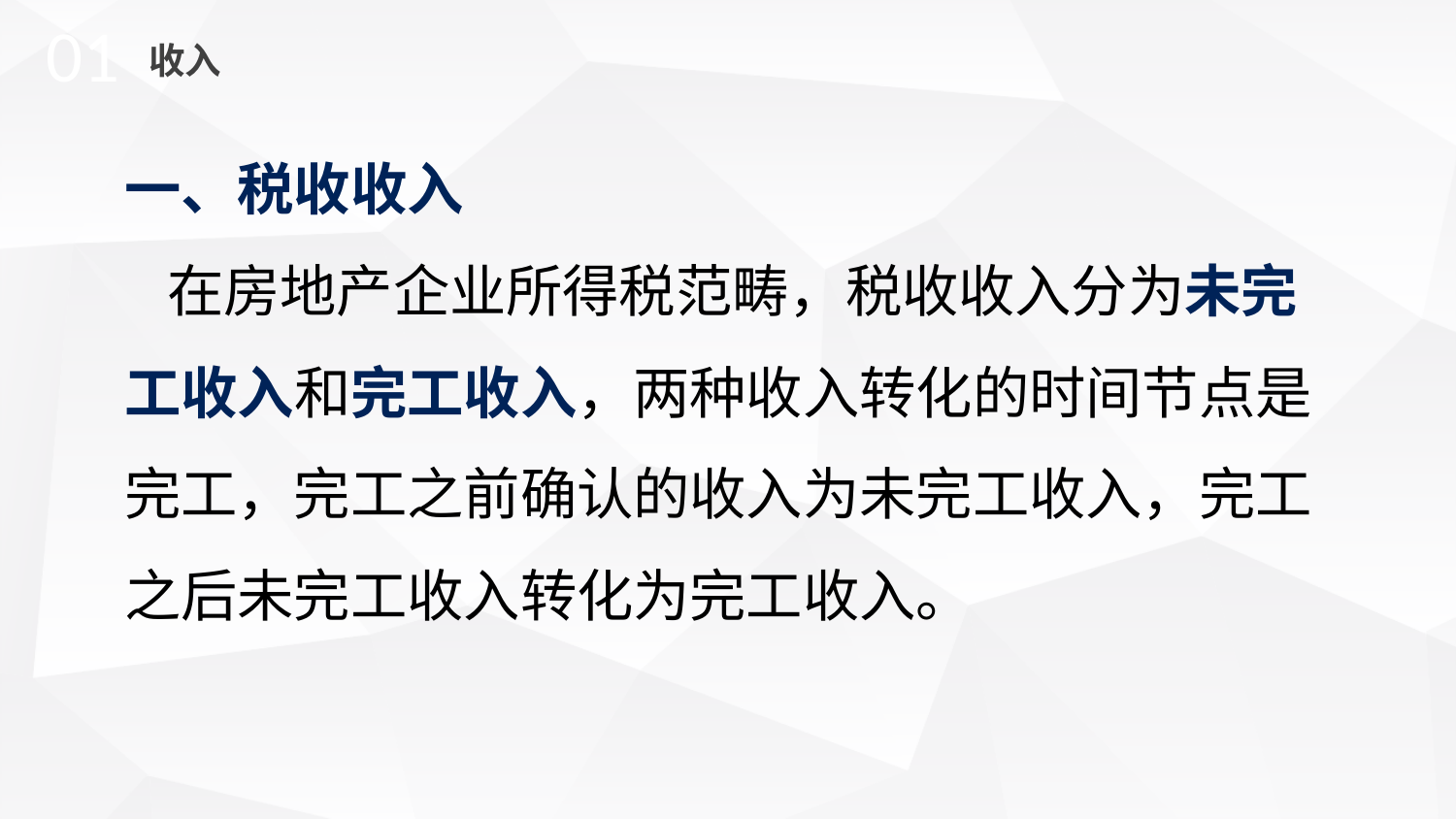

01
收入
一、税收收入
在房地产企业所得税范畴，税收收入分为未完工收入和完工收入，两种收入转化的时间节点是完工，完工之前确认的收入为未完工收入，完工之后未完工收入转化为完工收入。